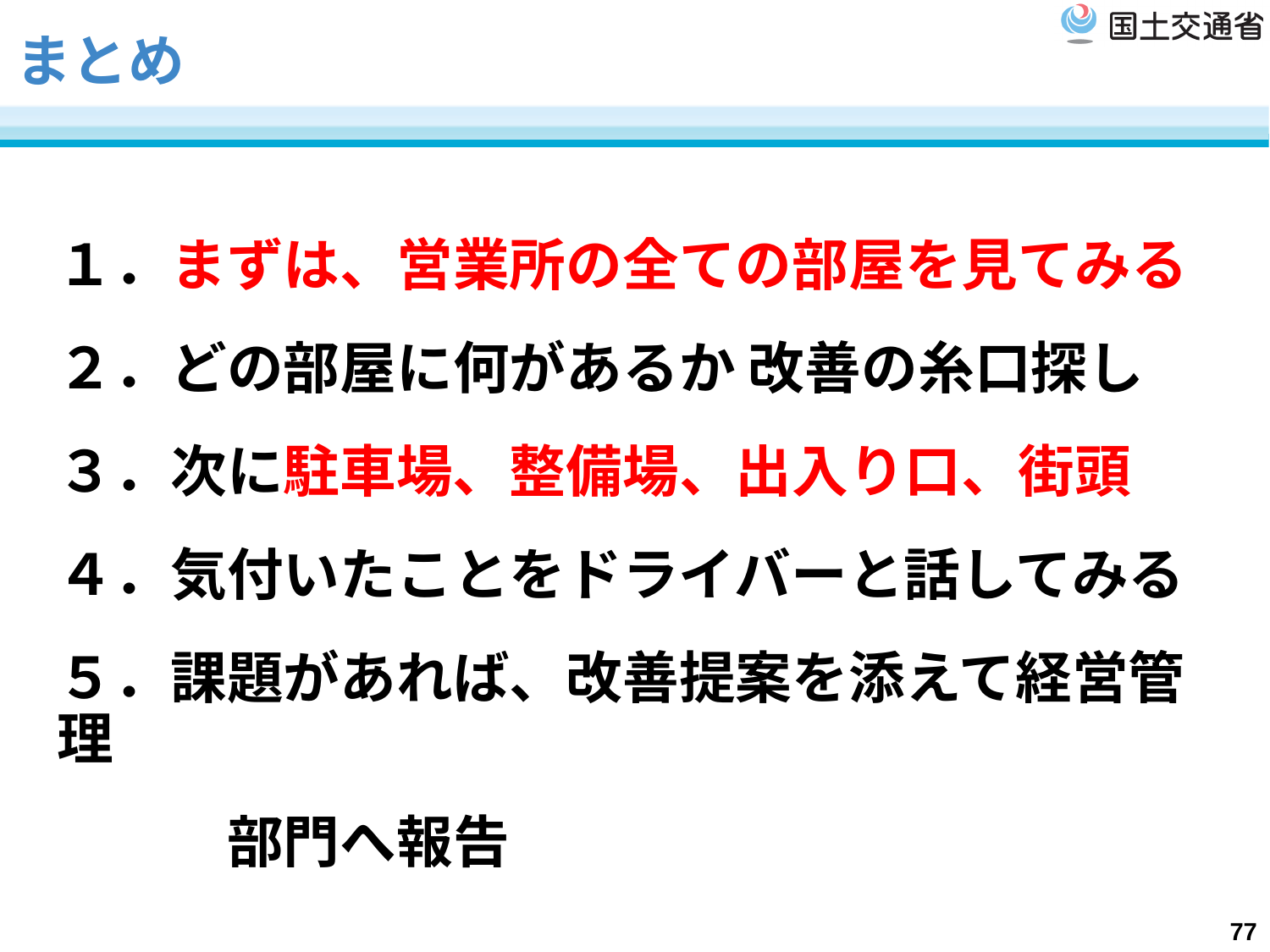

# まとめ
１．まずは、営業所の全ての部屋を見てみる
２．どの部屋に何があるか 改善の糸口探し
３．次に駐車場、整備場、出入り口、街頭
４．気付いたことをドライバーと話してみる
５．課題があれば、改善提案を添えて経営管理
　　　部門へ報告
77